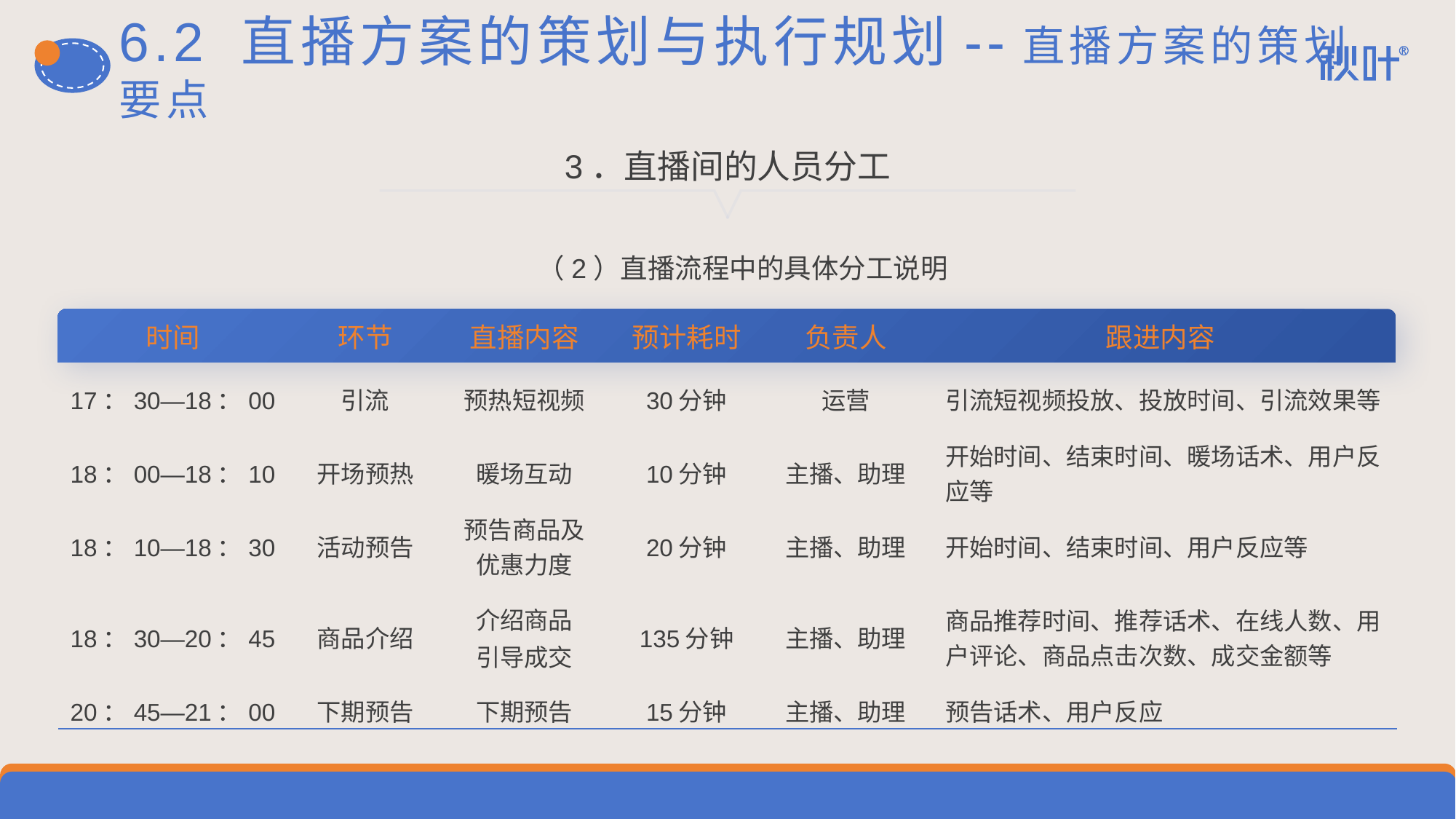

# 6.2 直播方案的策划与执行规划--直播方案的策划要点
3．直播间的人员分工

（2）直播流程中的具体分工说明

| 时间 | 环节 | 直播内容 | 预计耗时 | 负责人 | 跟进内容 |
| --- | --- | --- | --- | --- | --- |
| 17：30—18：00 | 引流 | 预热短视频 | 30分钟 | 运营 | 引流短视频投放、投放时间、引流效果等 |
| 18：00—18：10 | 开场预热 | 暖场互动 | 10分钟 | 主播、助理 | 开始时间、结束时间、暖场话术、用户反应等 |
| 18：10—18：30 | 活动预告 | 预告商品及 优惠力度 | 20分钟 | 主播、助理 | 开始时间、结束时间、用户反应等 |
| 18：30—20：45 | 商品介绍 | 介绍商品 引导成交 | 135分钟 | 主播、助理 | 商品推荐时间、推荐话术、在线人数、用户评论、商品点击次数、成交金额等 |
| 20：45—21：00 | 下期预告 | 下期预告 | 15分钟 | 主播、助理 | 预告话术、用户反应 |